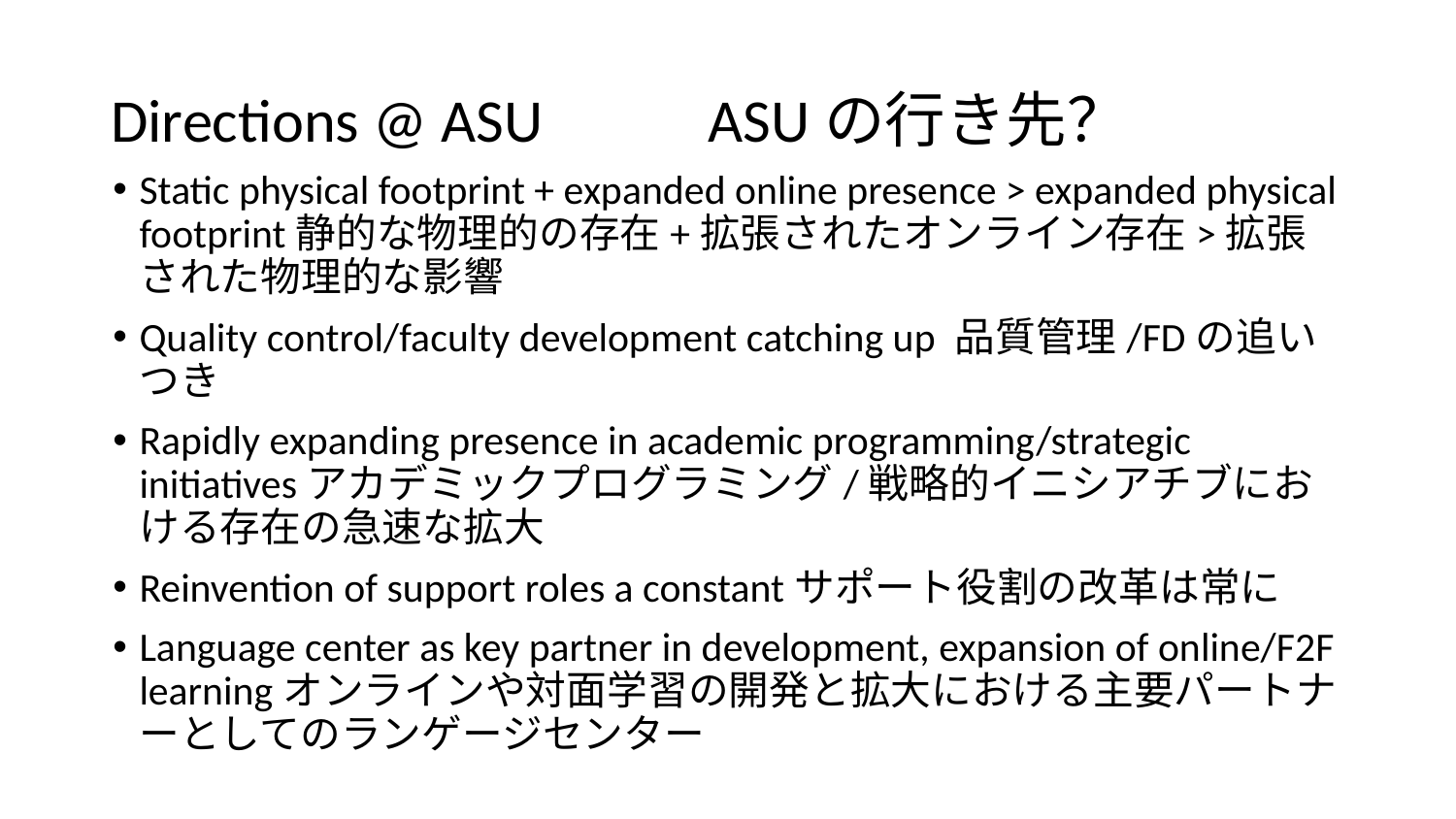

# Directions @ ASU 　　ASUの行き先？
Static physical footprint + expanded online presence > expanded physical footprint静的な物理的の存在+拡張されたオンライン存在>拡張された物理的な影響
Quality control/faculty development catching up 品質管理/FDの追いつき
Rapidly expanding presence in academic programming/strategic initiativesアカデミックプログラミング/戦略的イニシアチブにおける存在の急速な拡大
Reinvention of support roles a constantサポート役割の改革は常に
Language center as key partner in development, expansion of online/F2F learningオンラインや対面学習の開発と拡大における主要パートナーとしてのランゲージセンター